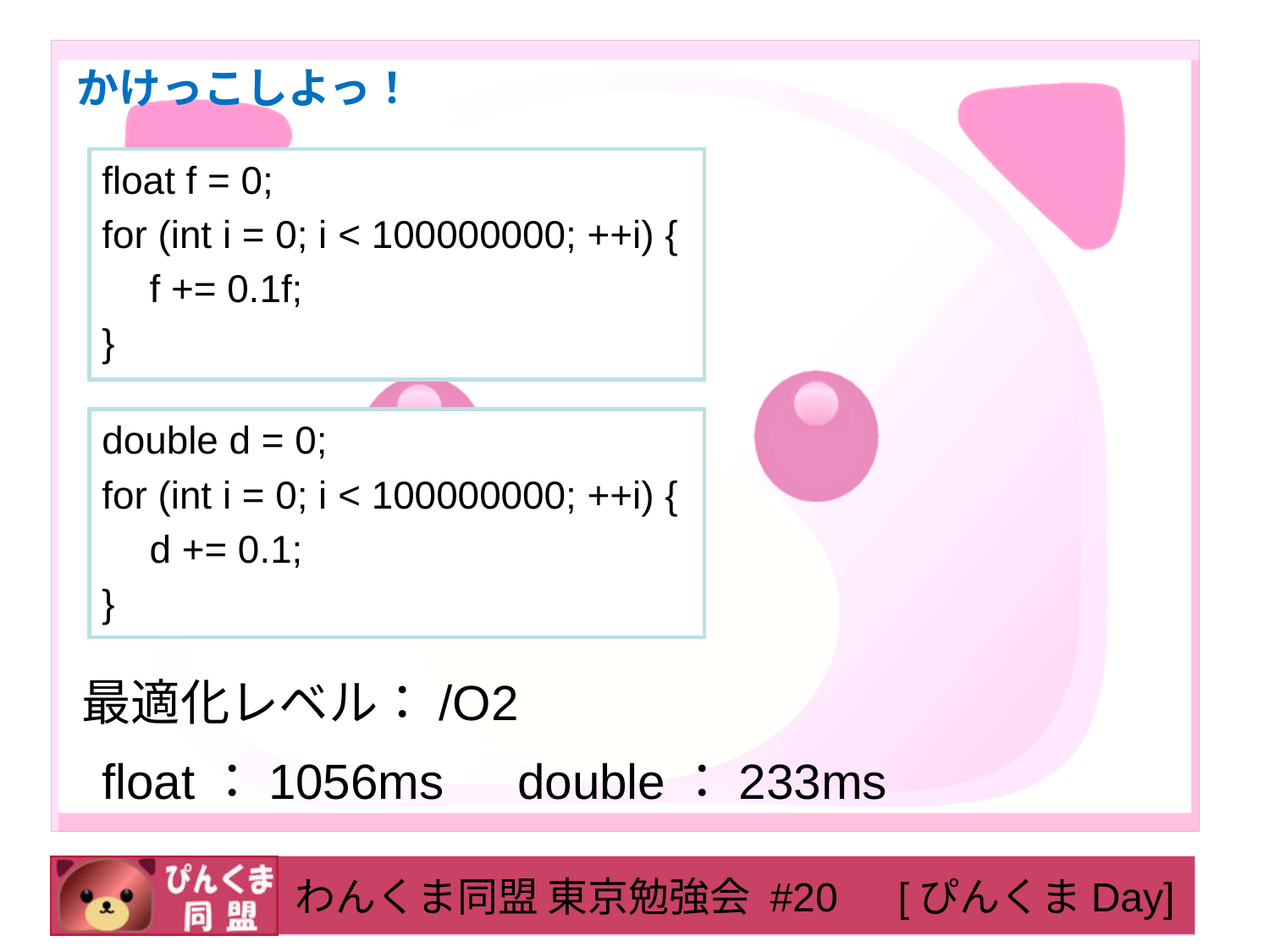

# かけっこしよっ！
float f = 0;
for (int i = 0; i < 100000000; ++i) {
	f += 0.1f;
}
double d = 0;
for (int i = 0; i < 100000000; ++i) {
	d += 0.1;
}
最適化レベル：/O2
float：1056ms　double：233ms